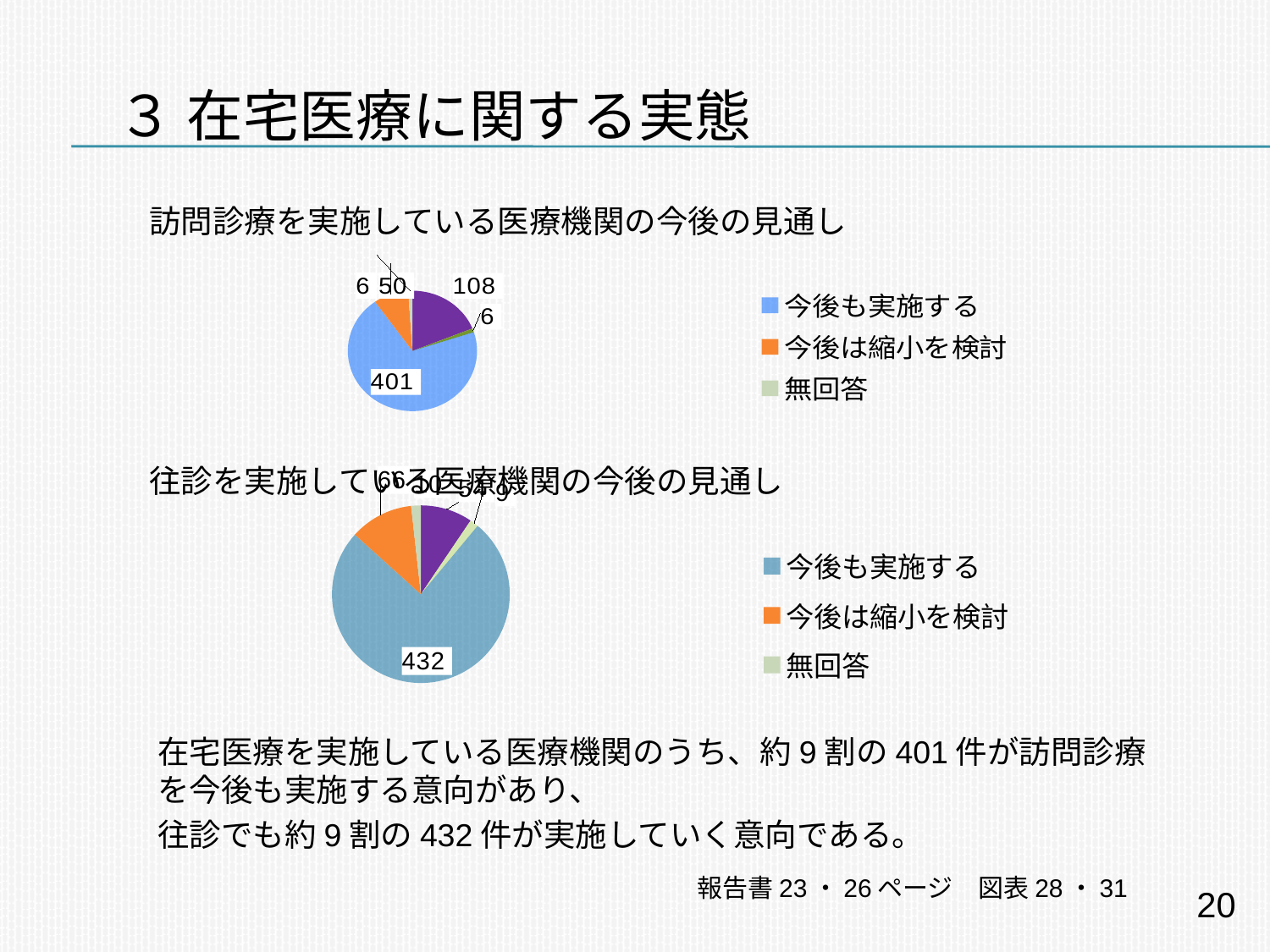

# ３ 在宅医療に関する実態
　訪問診療を実施している医療機関の今後の見通し

[unsupported chart]

　往診を実施している医療機関の今後の見通し

[unsupported chart]

在宅医療を実施している医療機関のうち、約9割の401件が訪問診療を今後も実施する意向があり、
往診でも約9割の432件が実施していく意向である。
報告書23・26ページ　図表28・31
20